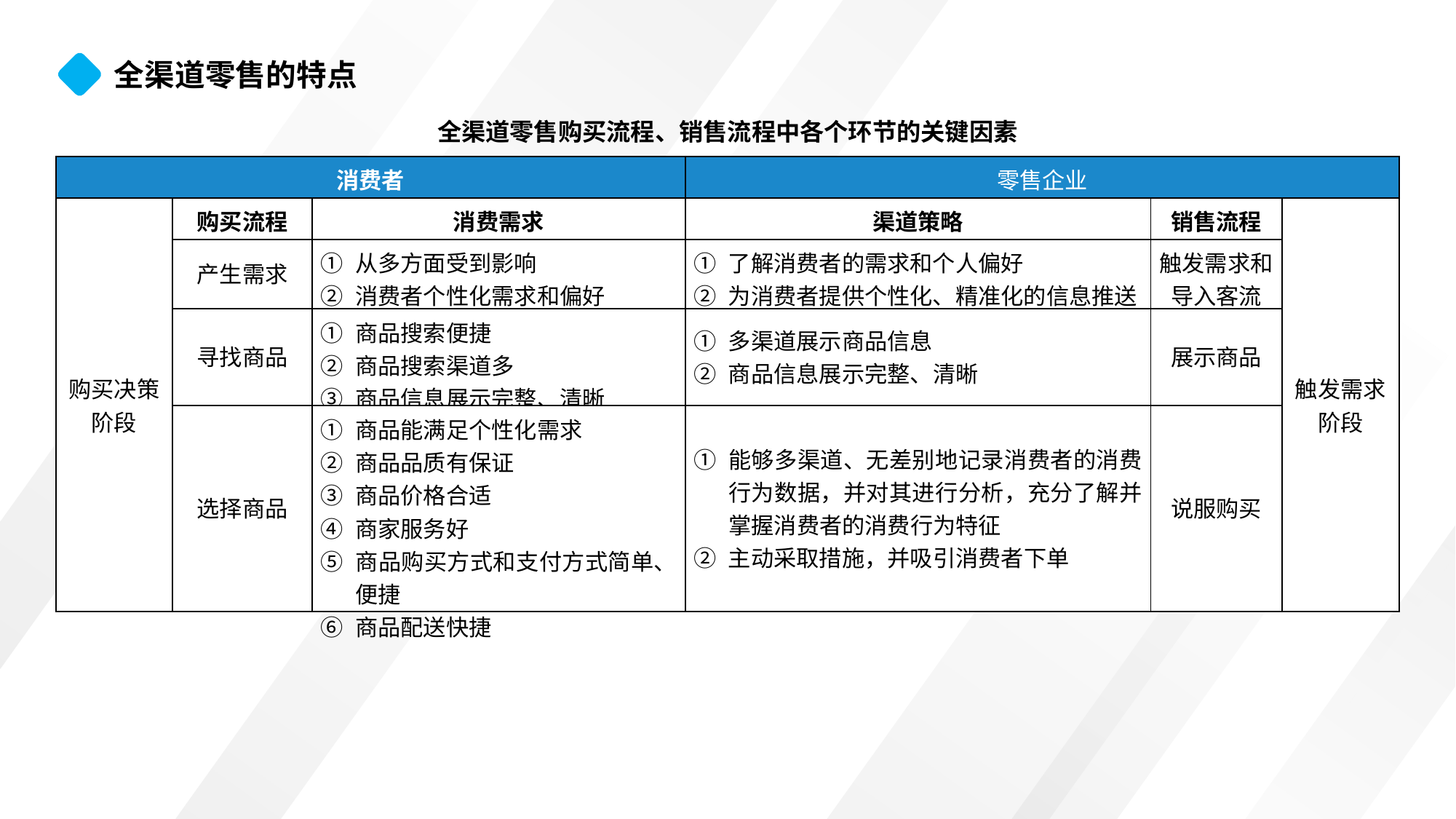

全渠道零售的特点

全渠道零售购买流程、销售流程中各个环节的关键因素
| 消费者 |  |  | 零售企业 |  |  |
| --- | --- | --- | --- | --- | --- |
| 购买决策阶段 | 购买流程 | 消费需求 | 渠道策略 | 销售流程 | 触发需求阶段 |
|  | 产生需求 | ① 从多方面受到影响 ② 消费者个性化需求和偏好 | ① 了解消费者的需求和个人偏好 ② 为消费者提供个性化、精准化的信息推送 | 触发需求和导入客流 |  |
|  | 寻找商品 | ① 商品搜索便捷 ② 商品搜索渠道多 ③ 商品信息展示完整、清晰 | ① 多渠道展示商品信息 ② 商品信息展示完整、清晰 | 展示商品 |  |
|  | 选择商品 | ① 商品能满足个性化需求 ② 商品品质有保证 ③ 商品价格合适 ④ 商家服务好 ⑤ 商品购买方式和支付方式简单、便捷 ⑥ 商品配送快捷 | ① 能够多渠道、无差别地记录消费者的消费行为数据，并对其进行分析，充分了解并掌握消费者的消费行为特征 ② 主动采取措施，并吸引消费者下单 | 说服购买 |  |
全线性

零售渠道由单渠道转向多渠道，实现了实体门店渠道、电子商务渠道、社交媒体渠道、短视频渠道等多渠道下的线上线下渠道的全覆盖。
全程性

在全渠道零售中，零售企业必须要全程保持与消费者的零距离接触，以更好地满足消费者在购买流程各个环节中的需求和体验。